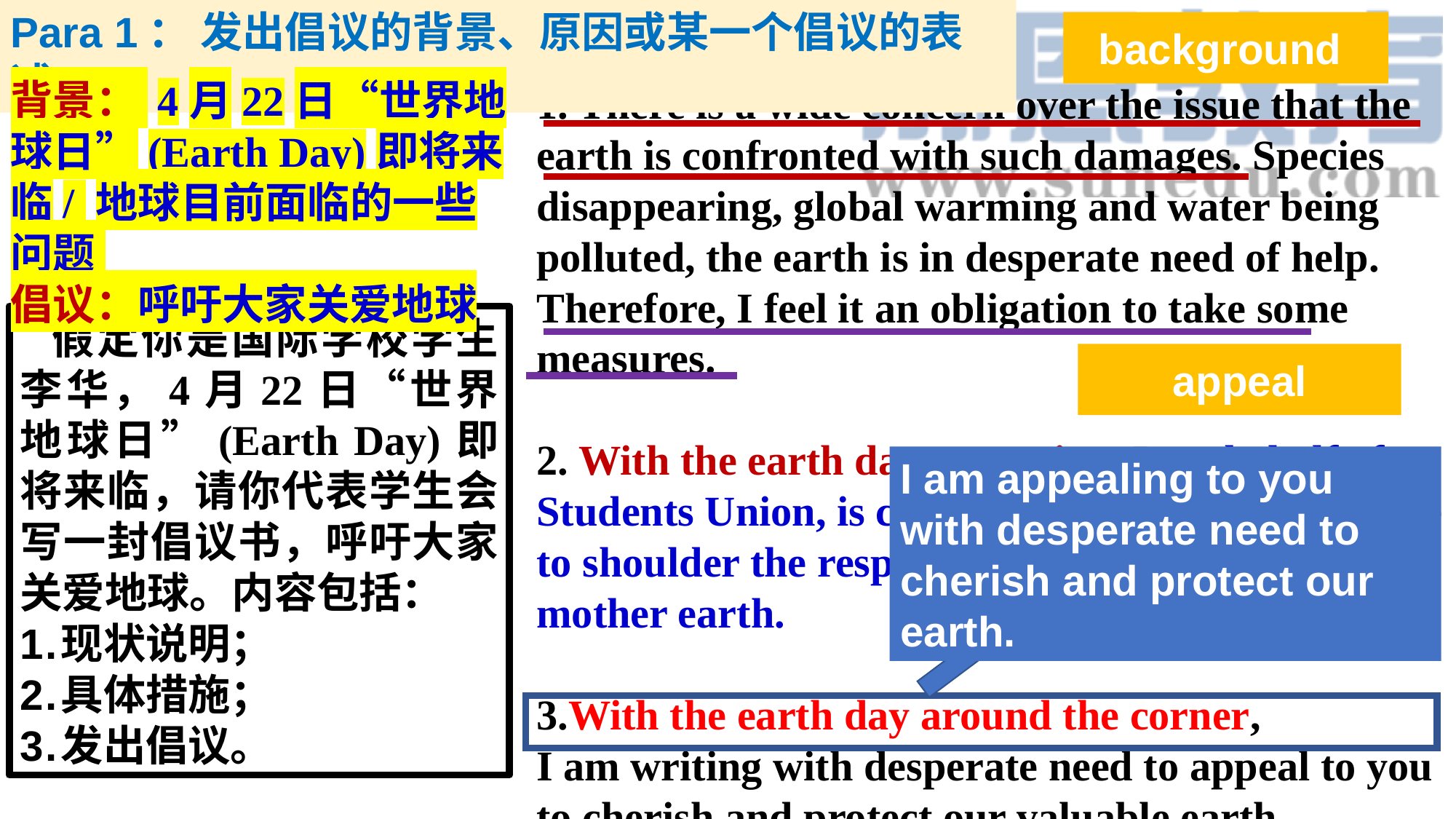

Para 1： 发出倡议的背景、原因或某一个倡议的表述
background
背景： 4月22日“世界地球日”(Earth Day)即将来临/ 地球目前面临的一些问题
倡议：呼吁大家关爱地球
1. There is a wide concern over the issue that the earth is confronted with such damages. Species disappearing, global warming and water being polluted, the earth is in desperate need of help. Therefore, I feel it an obligation to take some measures.

2. With the earth day upcoming, I, on behalf of Students Union, is cordially appealing to everyone to shoulder the responsibility to protecting our mother earth.

3.With the earth day around the corner,
I am writing with desperate need to appeal to you to cherish and protect our valuable earth.
假定你是国际学校学生李华，4月22日“世界地球日”(Earth Day)即将来临，请你代表学生会写一封倡议书，呼吁大家关爱地球。内容包括：
现状说明；
具体措施；
发出倡议。
appeal
I am appealing to you with desperate need to cherish and protect our earth.